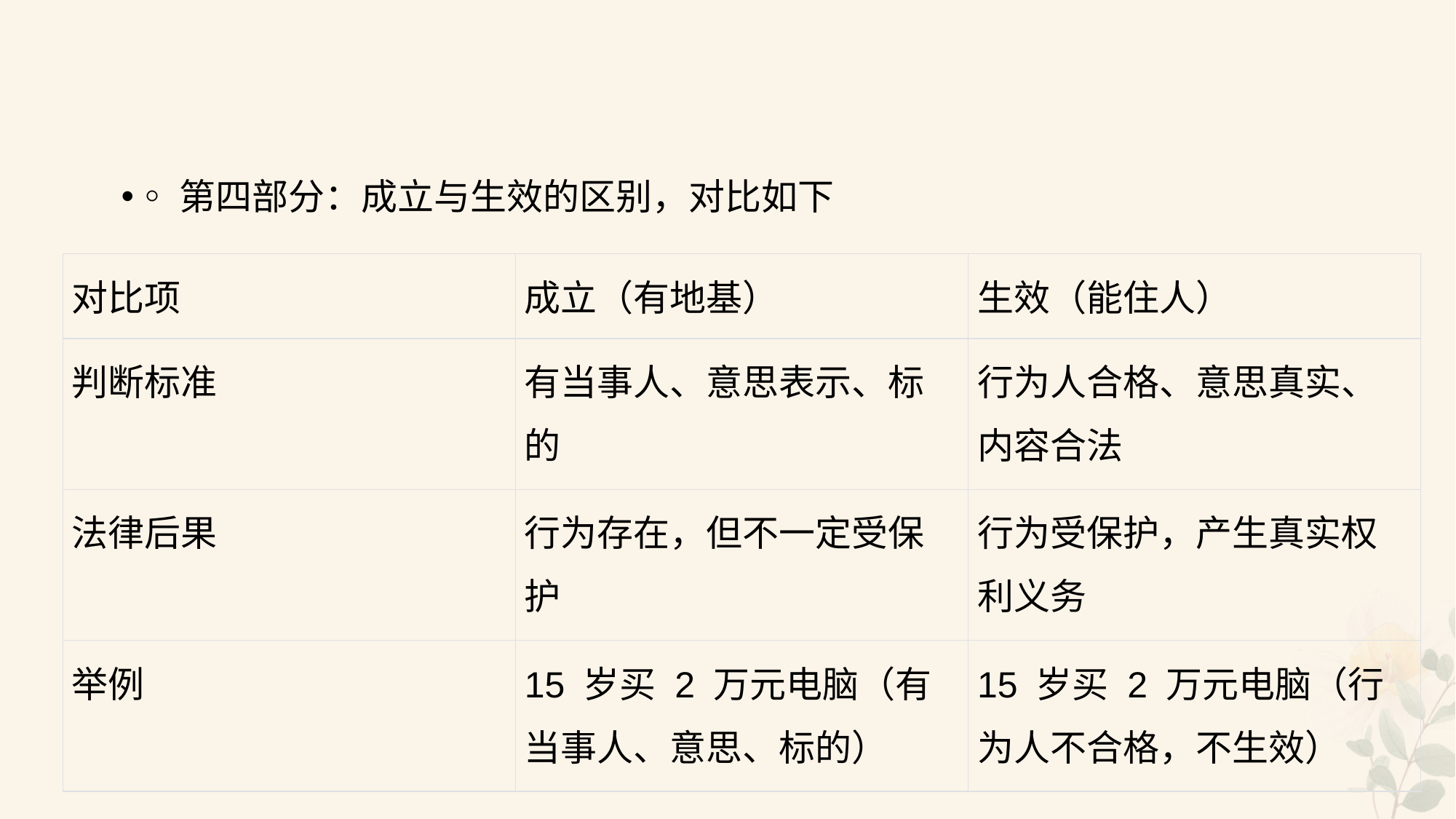

#
◦第四部分：成立与生效的区别，对比如下

| 对比项 | 成立（有地基） | 生效（能住人） |
| --- | --- | --- |
| 判断标准 | 有当事人、意思表示、标的 | 行为人合格、意思真实、内容合法 |
| 法律后果 | 行为存在，但不一定受保护 | 行为受保护，产生真实权利义务 |
| 举例 | 15 岁买 2 万元电脑（有当事人、意思、标的） | 15 岁买 2 万元电脑（行为人不合格，不生效） |